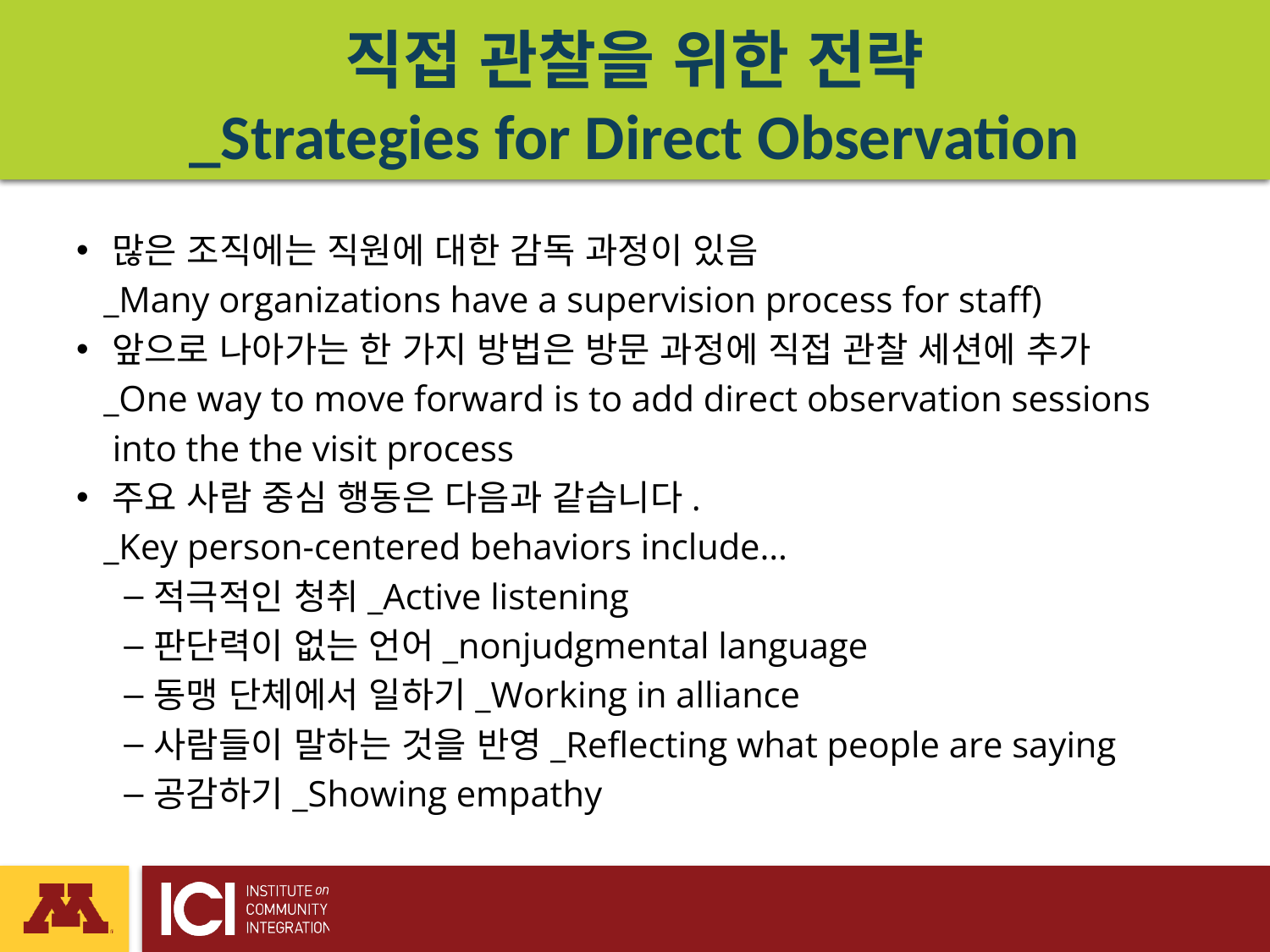

# 직접 관찰을 위한 전략 _Strategies for Direct Observation
많은 조직에는 직원에 대한 감독 과정이 있음
   _Many organizations have a supervision process for staff)
앞으로 나아가는 한 가지 방법은 방문 과정에 직접 관찰 세션에 추가
   _One way to move forward is to add direct observation sessions
    into the the visit process
주요 사람 중심 행동은 다음과 같습니다.
   _Key person-centered behaviors include…
적극적인 청취_Active listening
판단력이 없는 언어_nonjudgmental language
동맹 단체에서 일하기_Working in alliance
사람들이 말하는 것을 반영_Reflecting what people are saying
공감하기_Showing empathy